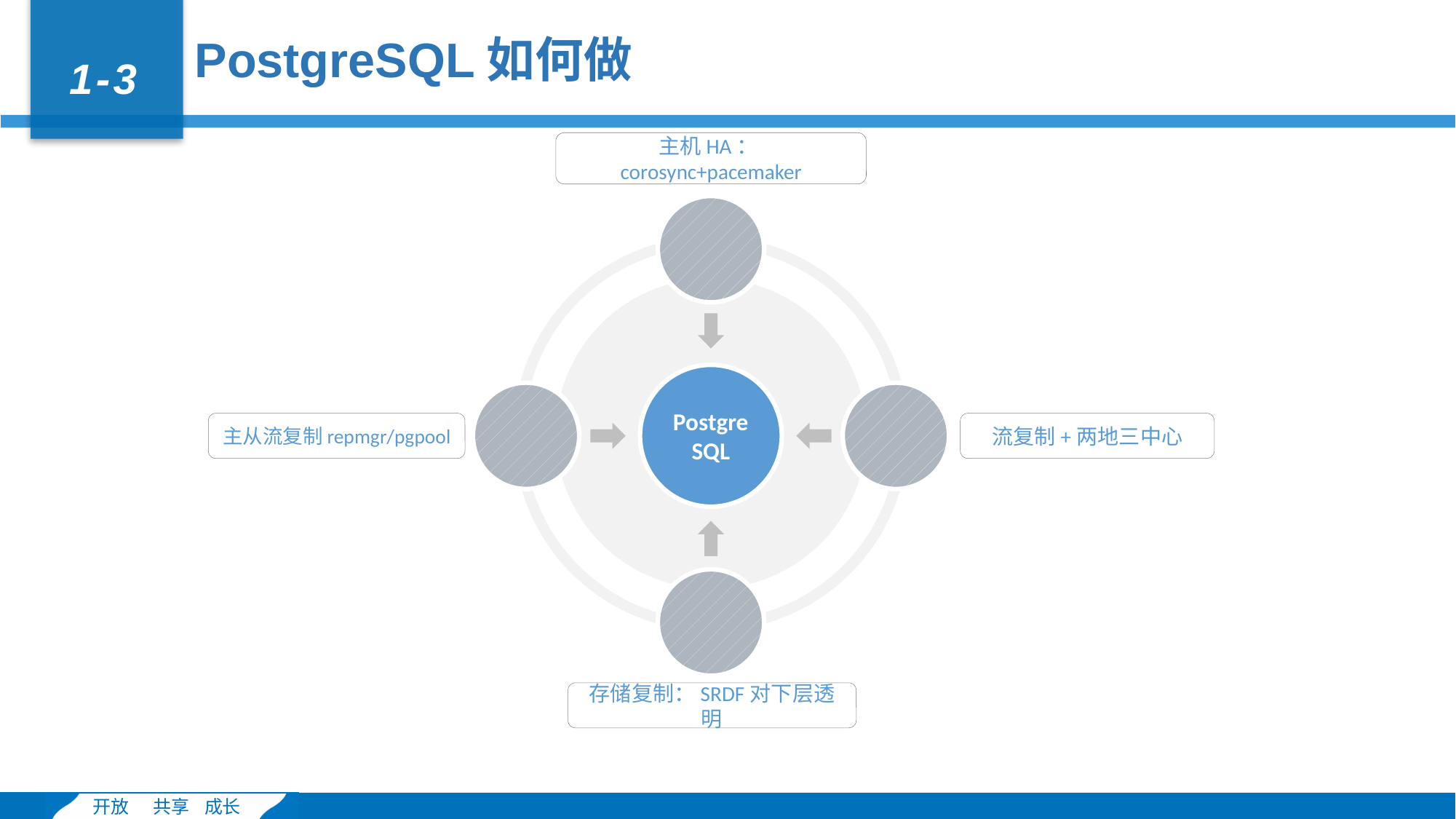

PostgreSQL如何做
1-3
主机HA：corosync+pacemaker

PostgreSQL

主从流复制repmgr/pgpool
流复制+两地三中心

存储复制：SRDF对下层透明